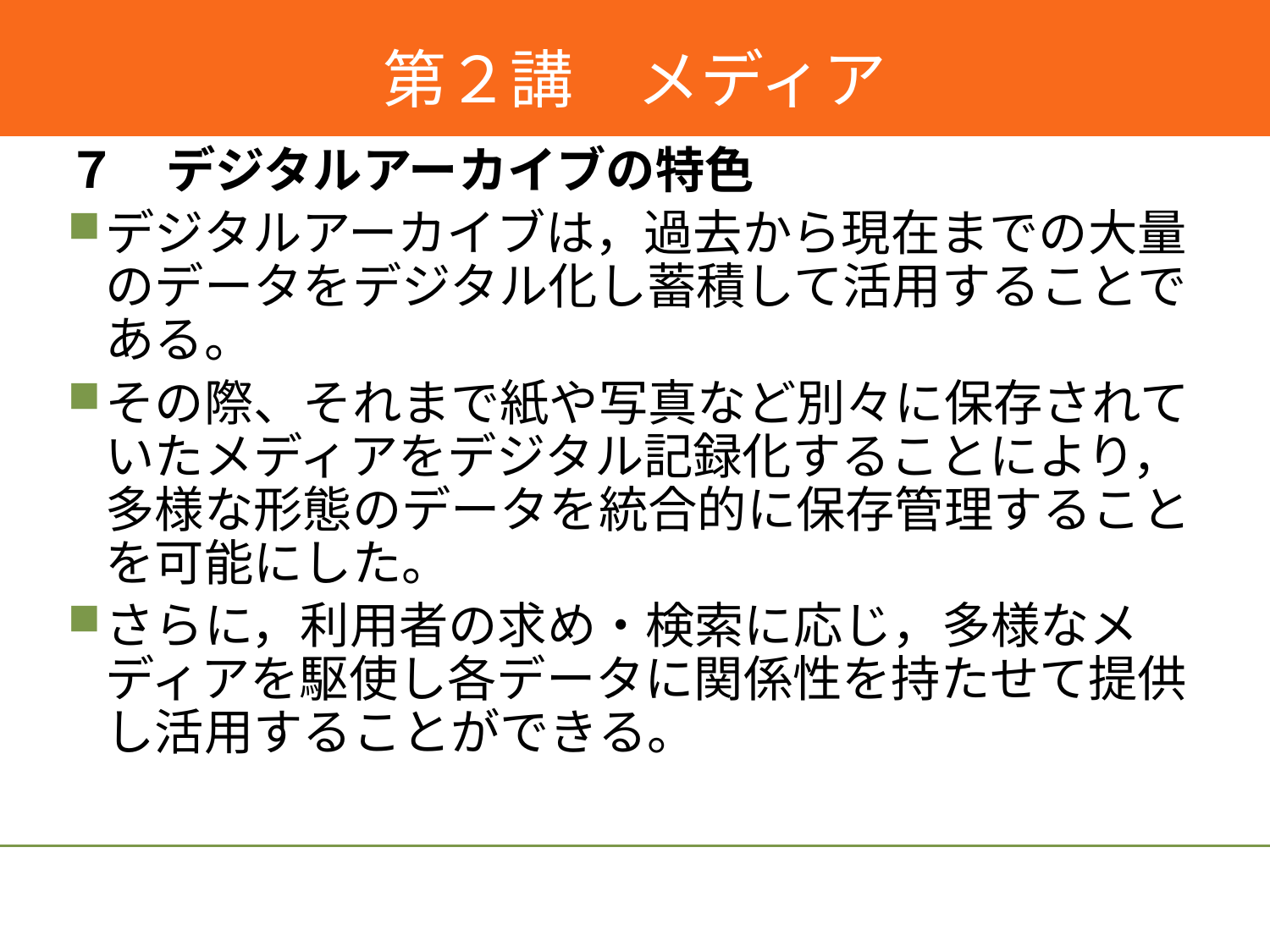

#
第２講　メディア
７　デジタルアーカイブの特色
デジタルアーカイブは，過去から現在までの大量のデータをデジタル化し蓄積して活用することである。
その際、それまで紙や写真など別々に保存されていたメディアをデジタル記録化することにより，多様な形態のデータを統合的に保存管理することを可能にした。
さらに，利用者の求め・検索に応じ，多様なメディアを駆使し各データに関係性を持たせて提供し活用することができる。